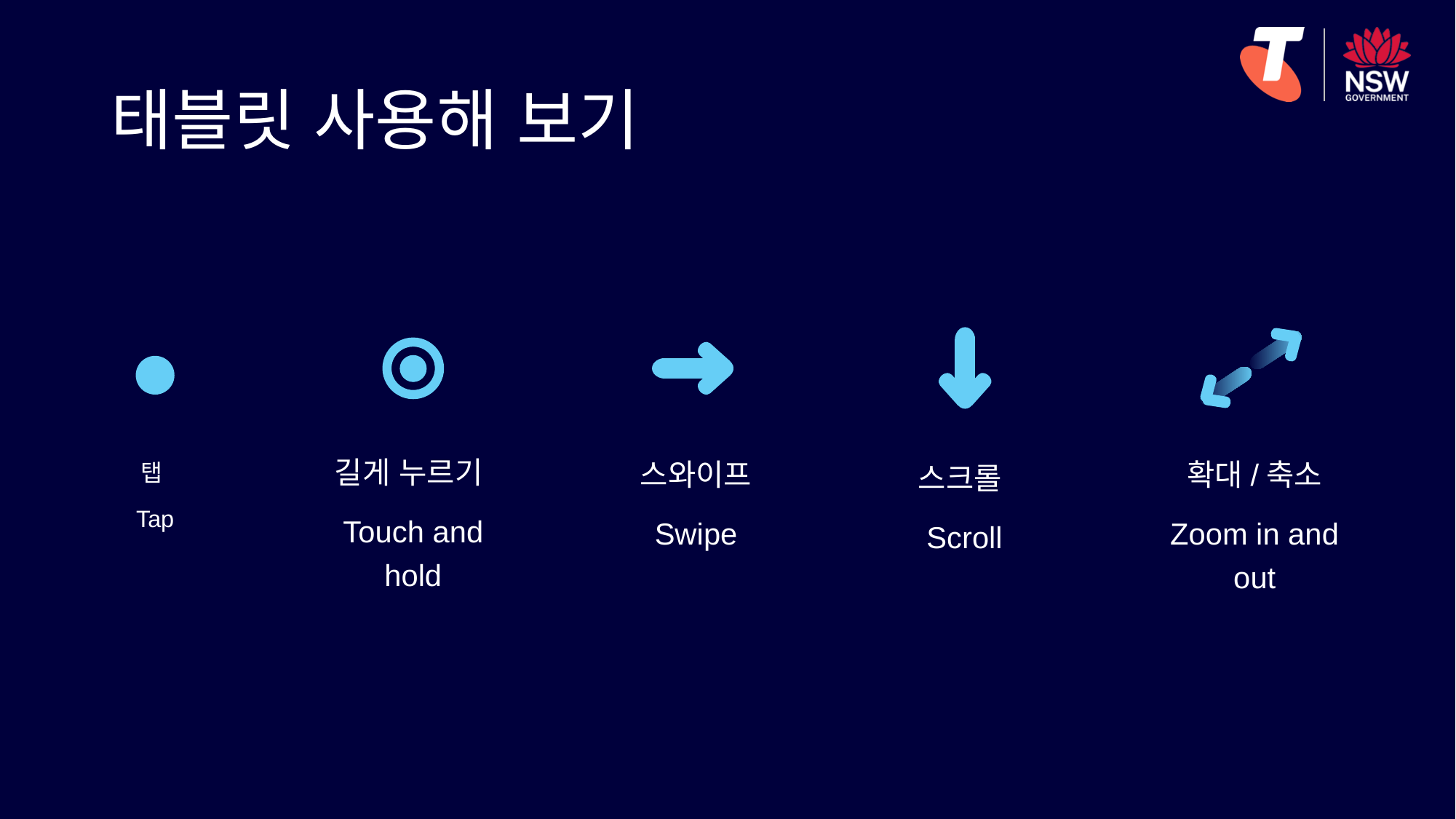

# 태블릿 사용해 보기

길게 누르기
Touch and hold
스와이프
Swipe
확대/축소
Zoom in and out
탭
Tap
스크롤
Scroll